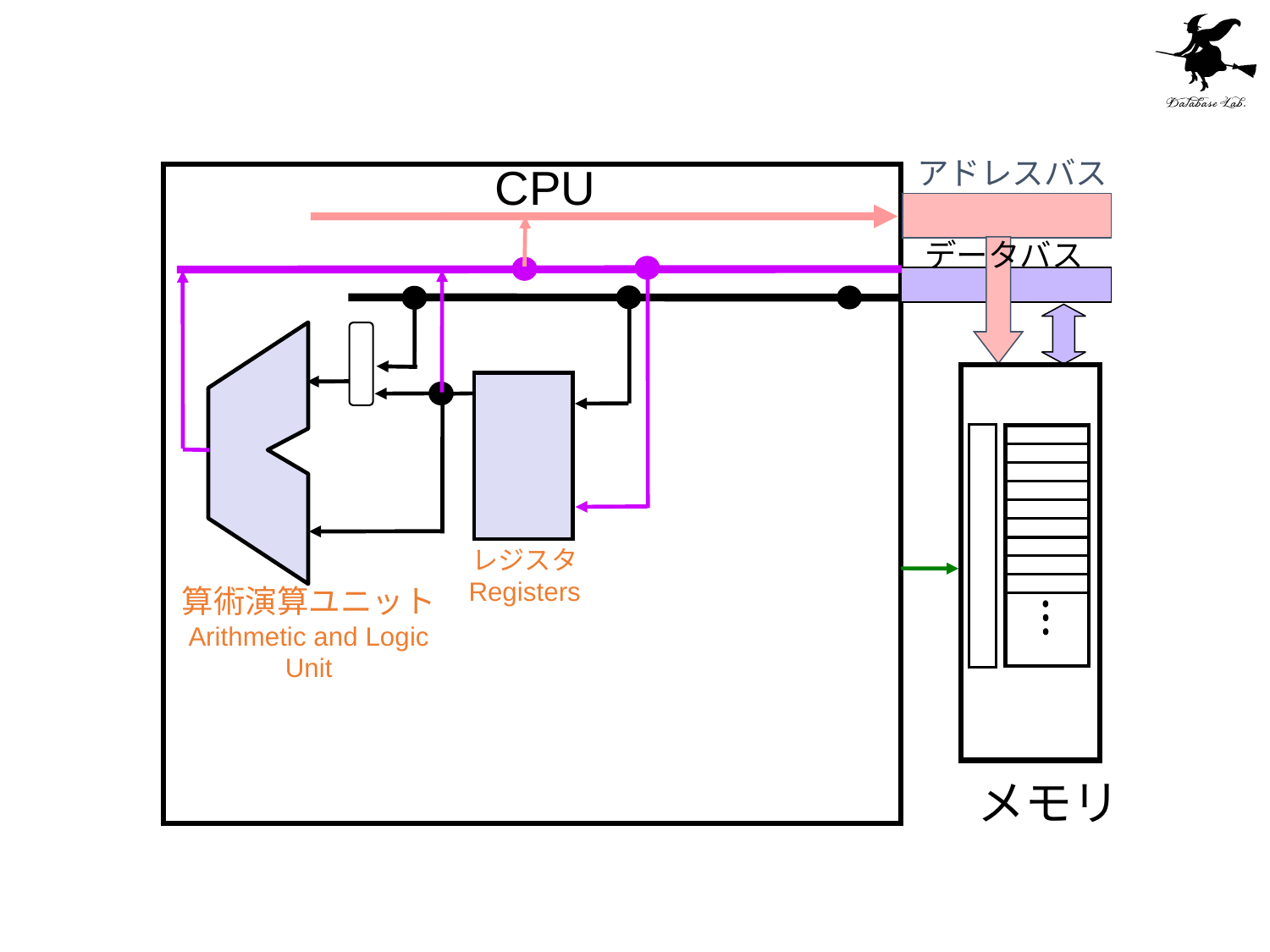

アドレスバス
CPU

データバス

レジスタ
Registers

算術演算ユニット
Arithmetic and Logic Unit

メモリ